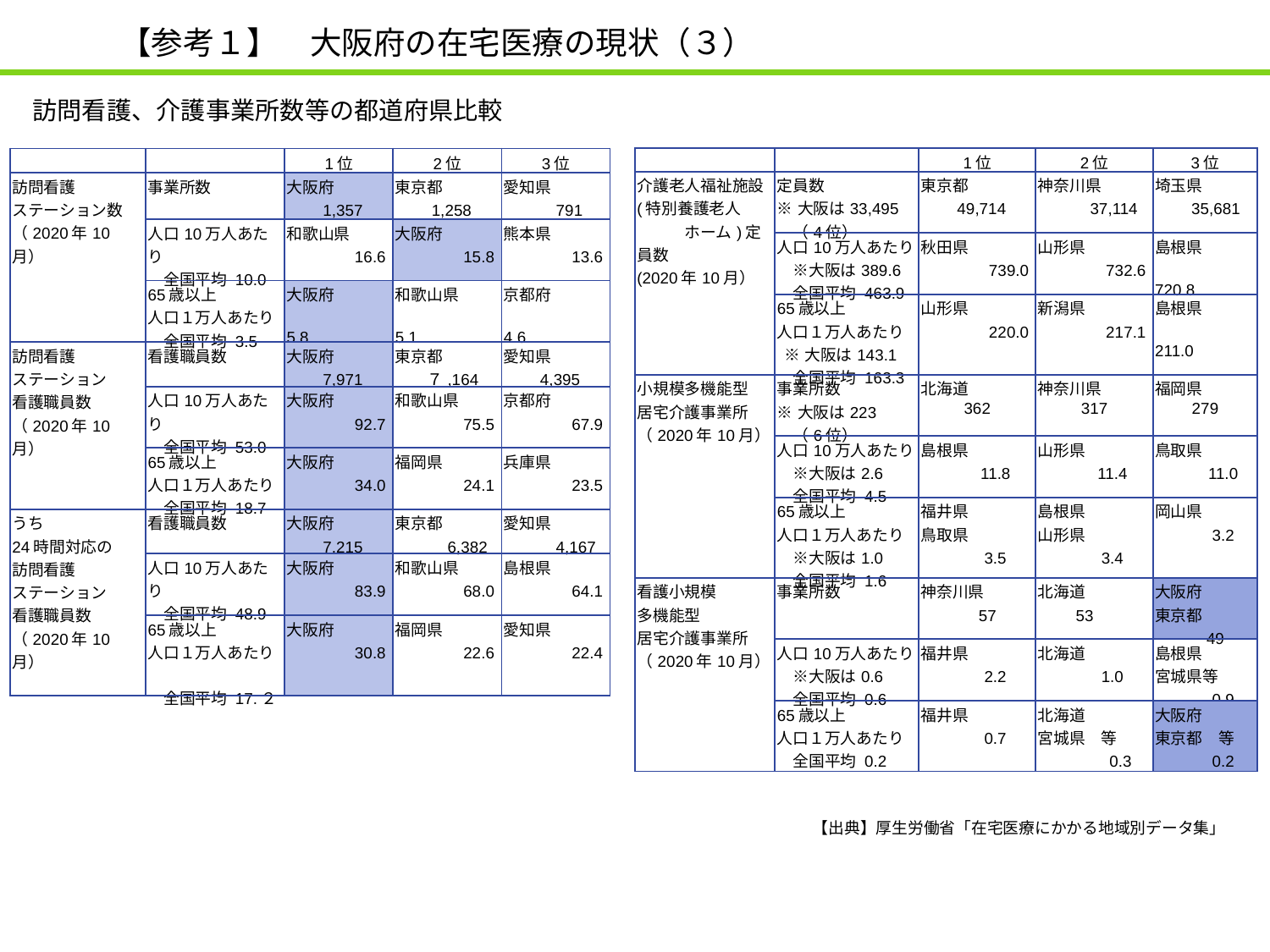

【参考１】　大阪府の在宅医療の現状（３）
訪問看護、介護事業所数等の都道府県比較
|  |  | 1位 | 2位 | 3位 |
| --- | --- | --- | --- | --- |
| 介護老人福祉施設 (特別養護老人 　　　ホーム)定員数 (2020年10月） | 定員数 ※大阪は33,495 　（4位） | 東京都 　　49,714 | 神奈川県 　　　37,114 | 埼玉県 　　35,681 |
|  | 人口10万人あたり 　※大阪は389.6 　全国平均 463.9 | 秋田県 　　　　739.0 | 山形県 　　　　732.6 | 島根県 　　　　720.8 |
|  | 65歳以上 人口１万人あたり ※大阪は143.1　 　全国平均 163.3 | 山形県 　　　　220.0 | 新潟県 　　　　217.1 | 島根県 　　　　211.0 |
| 小規模多機能型 居宅介護事業所（2020年10月） | 事業所数 ※大阪は223　 　（6位） | 北海道 362 | 神奈川県 317 | 福岡県 279 |
|  | 人口10万人あたり 　※大阪は2.6 　全国平均 4.5 | 島根県 　　11.8 | 山形県 　　11.4 | 鳥取県 　　11.0 |
|  | 65歳以上 人口１万人あたり 　※大阪は1.0 　全国平均 1.6 | 福井県 鳥取県 　　3.5 | 島根県 山形県 　　3.4 | 岡山県 　　3.2 |
| 看護小規模 多機能型 居宅介護事業所（2020年10月） | 事業所数 | 神奈川県 　57 | 北海道 53 | 大阪府 東京都 　49 |
|  | 人口10万人あたり 　※大阪は0.6 　全国平均 0.6 | 福井県 　　2.2 | 北海道 　　1.0 | 島根県 宮城県等 　　0.9 |
|  | 65歳以上 人口１万人あたり 　全国平均 0.2 | 福井県 　　0.7 | 北海道 宮城県　等 　　　0.3 | 大阪府 東京都　等 　　0.2 |
|  |  | 1位 | 2位 | 3位 |
| --- | --- | --- | --- | --- |
| 訪問看護 ステーション数 （2020年10月） | 事業所数 | 大阪府 　　1,357 | 東京都 　　1,258 | 愛知県 　　　791 |
|  | 人口10万人あたり 　全国平均 10.0 | 和歌山県 　　　　16.6 | 大阪府 　　　　15.8 | 熊本県 　　　　13.6 |
|  | 65歳以上 人口１万人あたり 　全国平均 3.5 | 大阪府 　　　　　5.8 | 和歌山県 　　　　　5.1 | 京都府 　　　　　4.6 |
| 訪問看護 ステーション 看護職員数 （2020年10月） | 看護職員数 | 大阪府 　　7,971 | 東京都 　　７,164 | 愛知県 　　4,395 |
|  | 人口10万人あたり 　全国平均 53.0 | 大阪府 　　　　92.7 | 和歌山県 　　　　75.5 | 京都府 　　　　67.9 |
|  | 65歳以上 人口１万人あたり 　全国平均 18.7 | 大阪府 　　　　34.0 | 福岡県 　　　　24.1 | 兵庫県 　　　　23.5 |
| うち 24時間対応の 訪問看護 ステーション 看護職員数 （2020年10月） | 看護職員数 | 大阪府 　　7,215 | 東京都 　　　6,382 | 愛知県 　　　4,167 |
|  | 人口10万人あたり 　全国平均 48.9 | 大阪府 　　　　83.9 | 和歌山県 　　　　68.0 | 島根県 　　　　64.1 |
|  | 65歳以上 人口１万人あたり　 　全国平均 17.２ | 大阪府 　　　　30.8 | 福岡県 　　　　22.6 | 愛知県 　　　　22.4 |
【出典】厚生労働省「在宅医療にかかる地域別データ集」